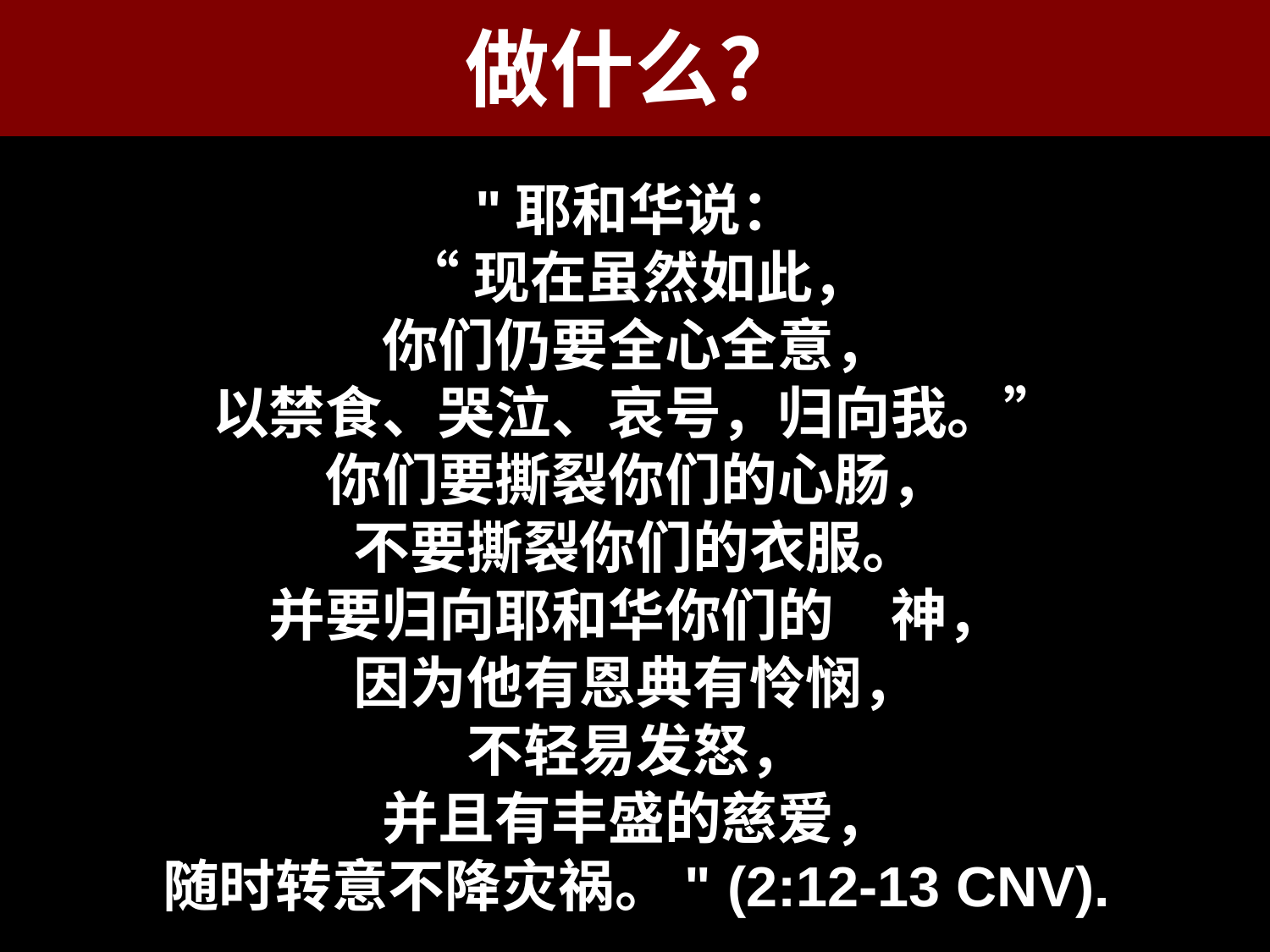

# 做什么？
"耶和华说：
“现在虽然如此，
你们仍要全心全意，
以禁食、哭泣、哀号，归向我。”
你们要撕裂你们的心肠，
不要撕裂你们的衣服。
并要归向耶和华你们的　神，
因为他有恩典有怜悯，
不轻易发怒，
并且有丰盛的慈爱，
随时转意不降灾祸。" (2:12-13 CNV).